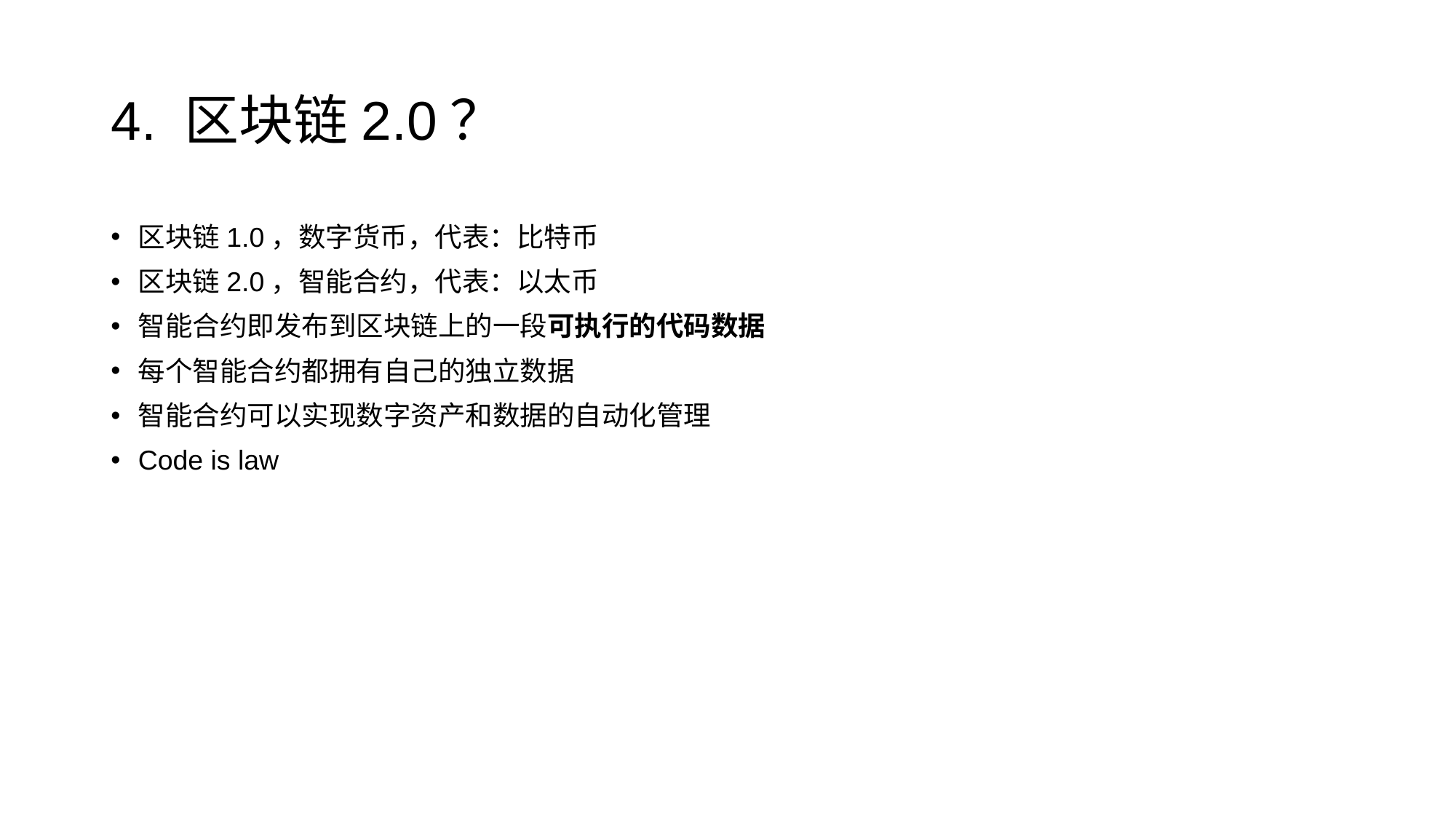

# 4. 区块链2.0？
区块链1.0，数字货币，代表：比特币
区块链2.0，智能合约，代表：以太币
智能合约即发布到区块链上的一段可执行的代码数据
每个智能合约都拥有自己的独立数据
智能合约可以实现数字资产和数据的自动化管理
Code is law